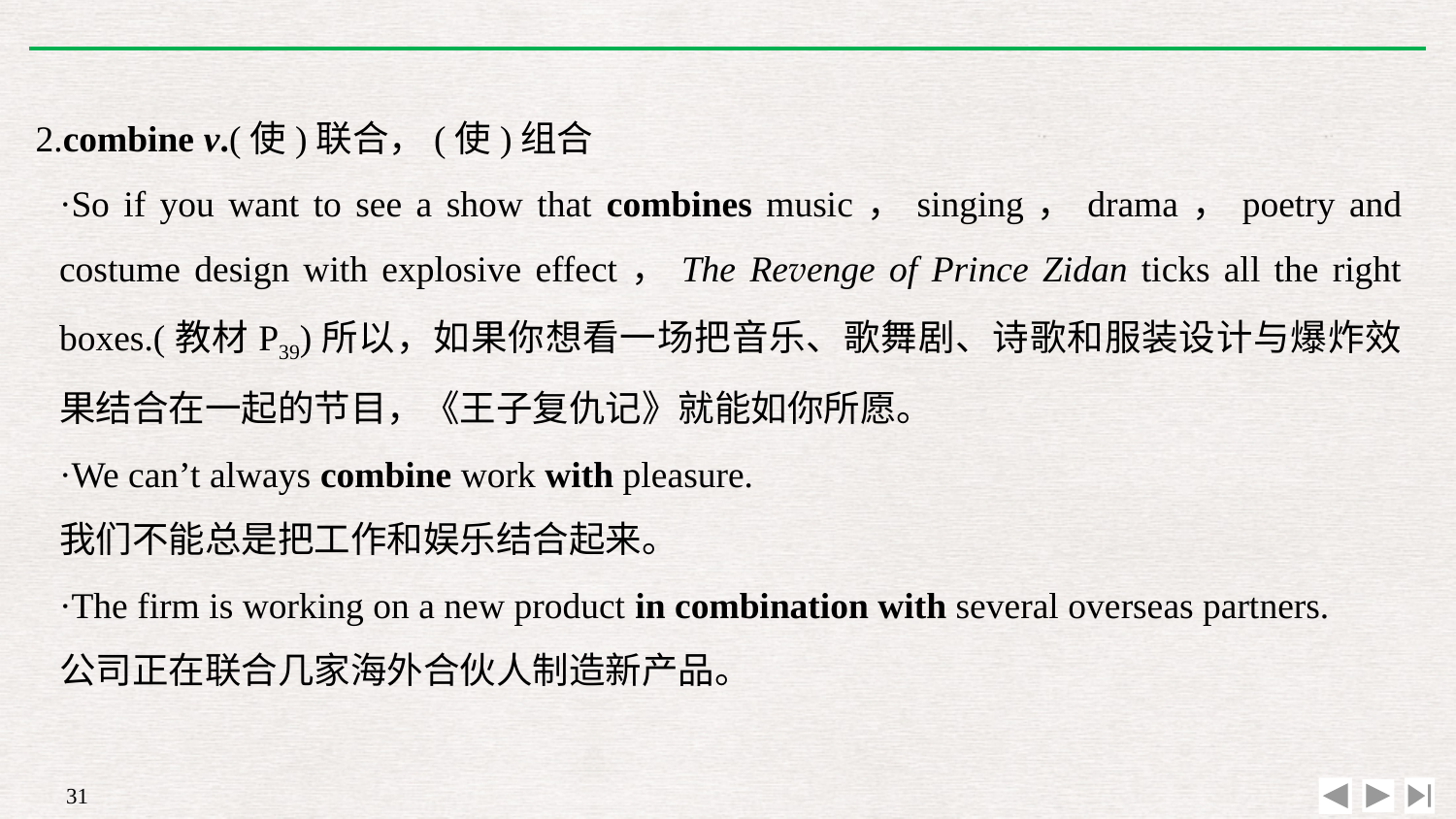

2.combine v.(使)联合，(使)组合
·So if you want to see a show that combines music，singing，drama，poetry and costume design with explosive effect，The Revenge of Prince Zidan ticks all the right boxes.(教材P39)所以，如果你想看一场把音乐、歌舞剧、诗歌和服装设计与爆炸效果结合在一起的节目，《王子复仇记》就能如你所愿。
·We can’t always combine work with pleasure.
我们不能总是把工作和娱乐结合起来。
·The firm is working on a new product in combination with several overseas partners.
公司正在联合几家海外合伙人制造新产品。